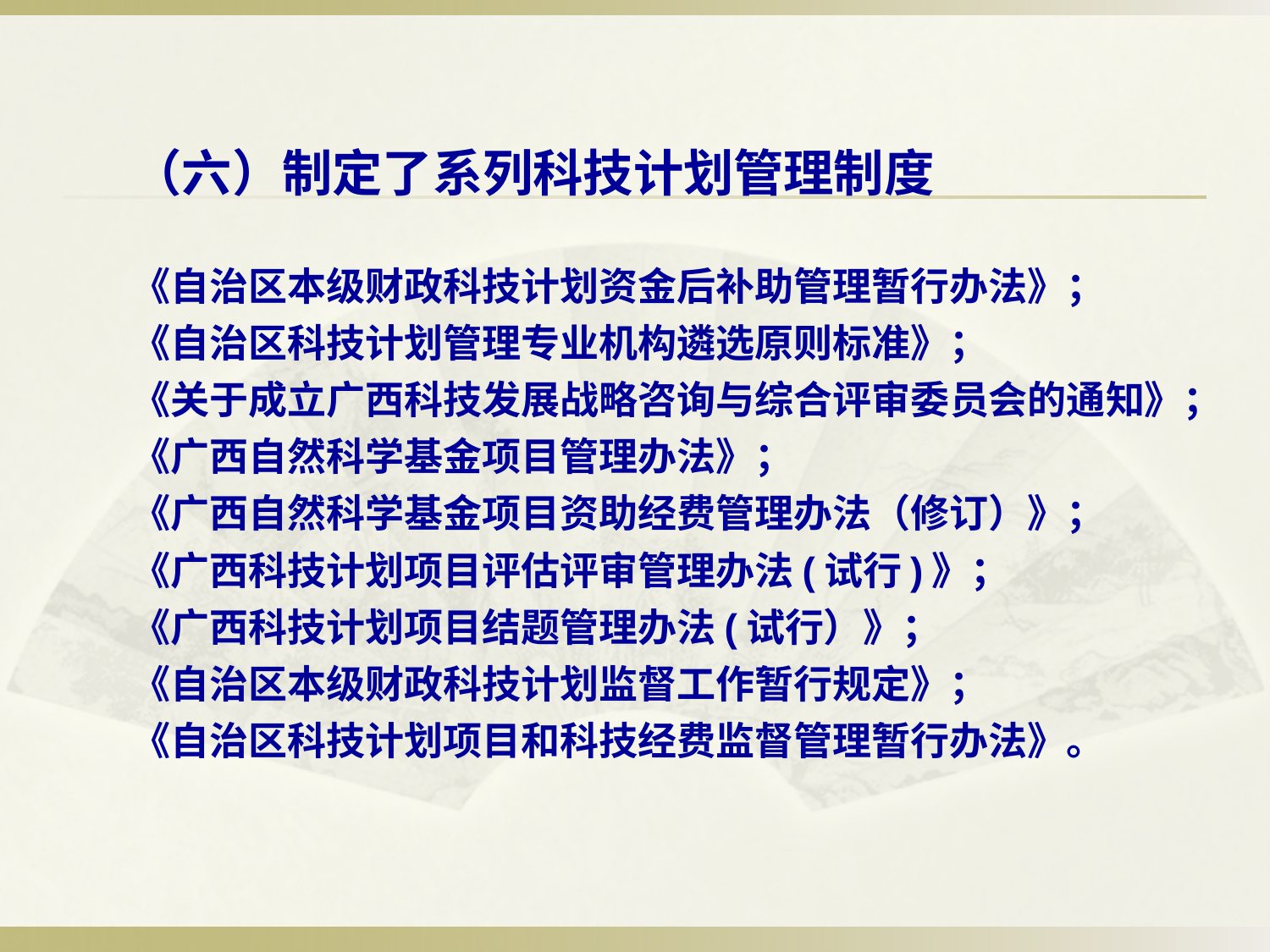

#

（六）制定了系列科技计划管理制度

《自治区本级财政科技计划资金后补助管理暂行办法》；
《自治区科技计划管理专业机构遴选原则标准》；
《关于成立广西科技发展战略咨询与综合评审委员会的通知》；
《广西自然科学基金项目管理办法》；
《广西自然科学基金项目资助经费管理办法（修订）》；
《广西科技计划项目评估评审管理办法(试行)》；
《广西科技计划项目结题管理办法(试行）》；
《自治区本级财政科技计划监督工作暂行规定》；
《自治区科技计划项目和科技经费监督管理暂行办法》。